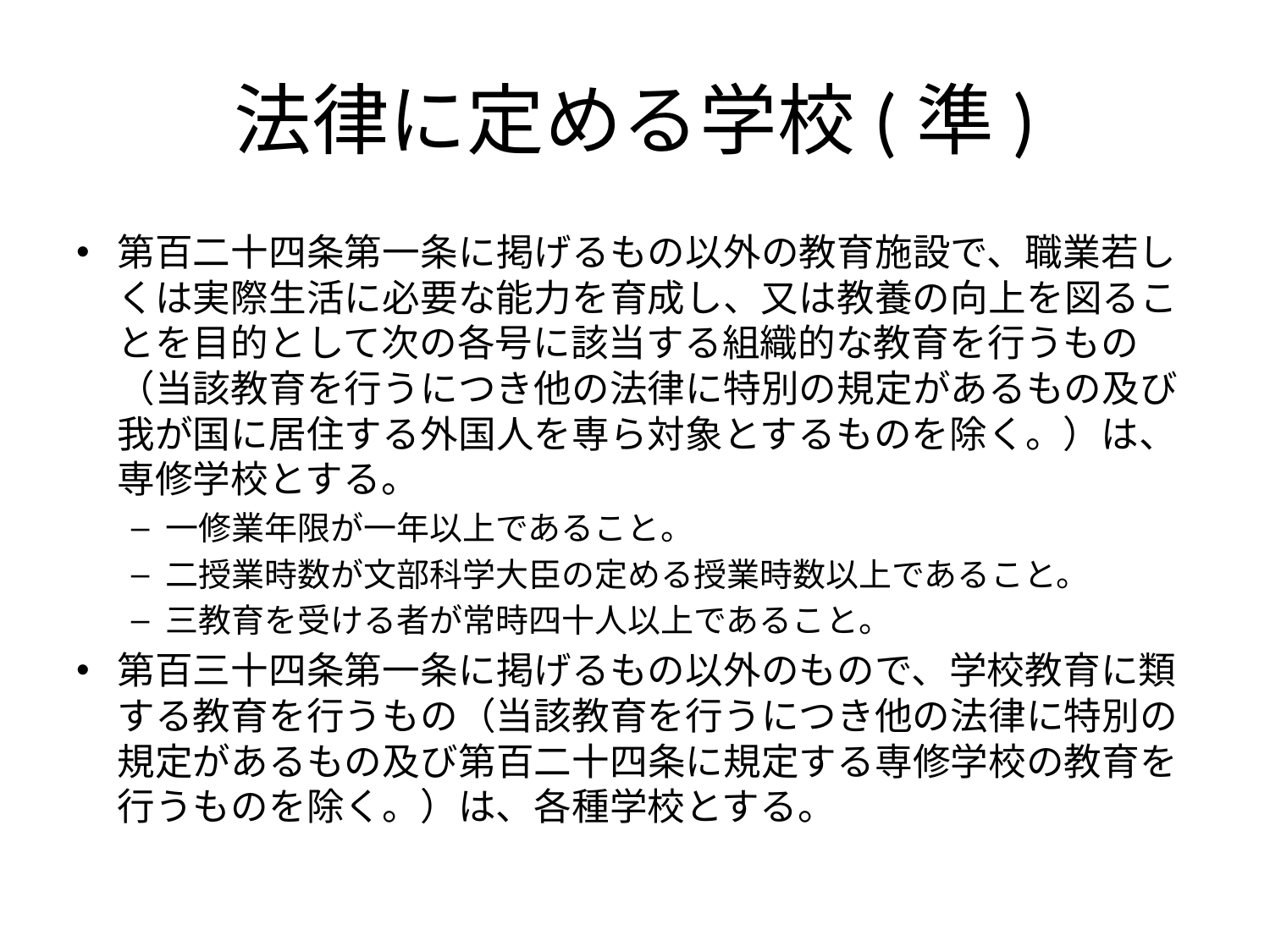

# 法律に定める学校(準)
第百二十四条第一条に掲げるもの以外の教育施設で、職業若しくは実際生活に必要な能力を育成し、又は教養の向上を図ることを目的として次の各号に該当する組織的な教育を行うもの（当該教育を行うにつき他の法律に特別の規定があるもの及び我が国に居住する外国人を専ら対象とするものを除く。）は、専修学校とする。
一修業年限が一年以上であること。
二授業時数が文部科学大臣の定める授業時数以上であること。
三教育を受ける者が常時四十人以上であること。
第百三十四条第一条に掲げるもの以外のもので、学校教育に類する教育を行うもの（当該教育を行うにつき他の法律に特別の規定があるもの及び第百二十四条に規定する専修学校の教育を行うものを除く。）は、各種学校とする。